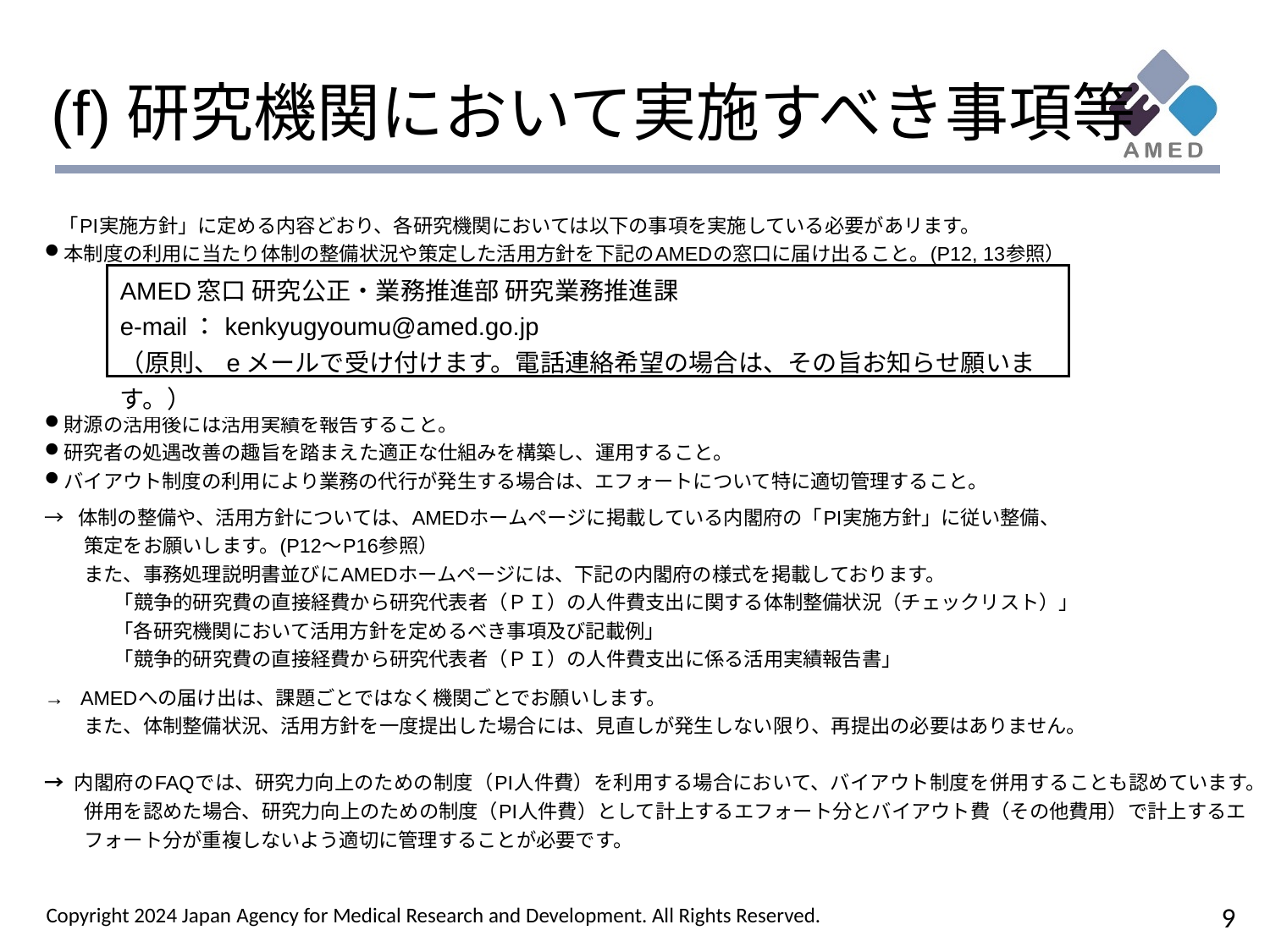

# (f)研究機関において実施すべき事項等

「PI実施方針」に定める内容どおり、各研究機関においては以下の事項を実施している必要があリます。
本制度の利用に当たり体制の整備状況や策定した活用方針を下記のAMEDの窓口に届け出ること。(P12, 13参照）

財源の活用後には活用実績を報告すること。
研究者の処遇改善の趣旨を踏まえた適正な仕組みを構築し、運用すること。
バイアウト制度の利用により業務の代行が発生する場合は、エフォートについて特に適切管理すること。

→   体制の整備や、活用方針については、AMEDホームページに掲載している内閣府の「PI実施方針」に従い整備、
策定をお願いします。(P12～P16参照）
また、事務処理説明書並びにAMEDホームページには、下記の内閣府の様式を掲載しております。
「競争的研究費の直接経費から研究代表者（ＰＩ）の人件費支出に関する体制整備状況（チェックリスト）」
「各研究機関において活用方針を定めるべき事項及び記載例」
「競争的研究費の直接経費から研究代表者（ＰＩ）の人件費支出に係る活用実績報告書」

→   AMEDへの届け出は、課題ごとではなく機関ごとでお願いします。
また、体制整備状況、活用方針を一度提出した場合には、見直しが発生しない限り、再提出の必要はありません。

→  内閣府のFAQでは、研究力向上のための制度（PI人件費）を利用する場合において、バイアウト制度を併用することも認めています。併用を認めた場合、研究力向上のための制度（PI人件費）として計上するエフォート分とバイアウト費（その他費用）で計上するエフォート分が重複しないよう適切に管理することが必要です。

| AMED窓口 研究公正・業務推進部 研究業務推進課 e-mail：kenkyugyoumu@amed.go.jp （原則、eメールで受け付けます。電話連絡希望の場合は、その旨お知らせ願います。） |
| --- |
9